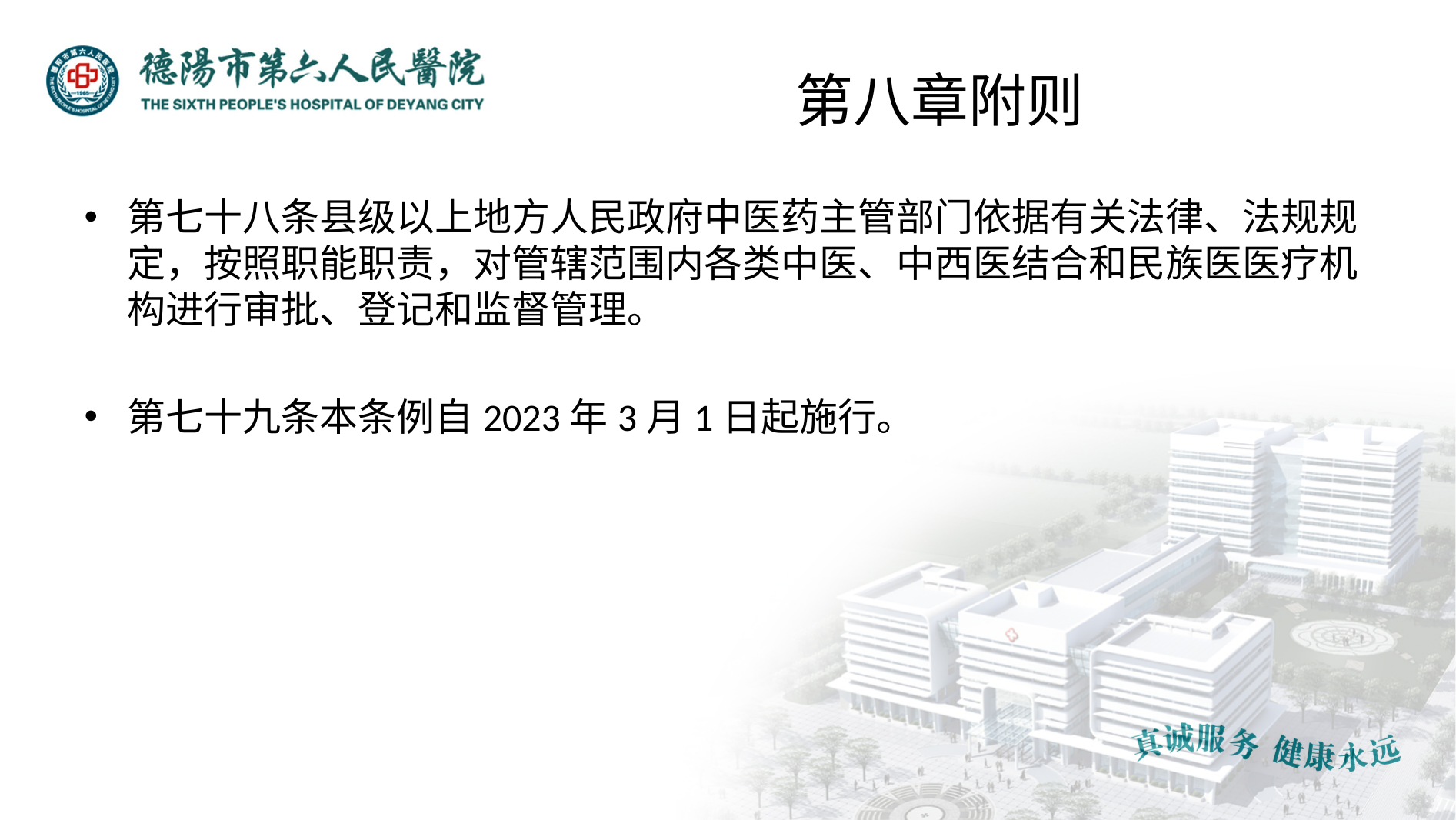

# 第八章附则
第七十八条县级以上地方人民政府中医药主管部门依据有关法律、法规规定，按照职能职责，对管辖范围内各类中医、中西医结合和民族医医疗机构进行审批、登记和监督管理。

第七十九条本条例自2023年3月1日起施行。